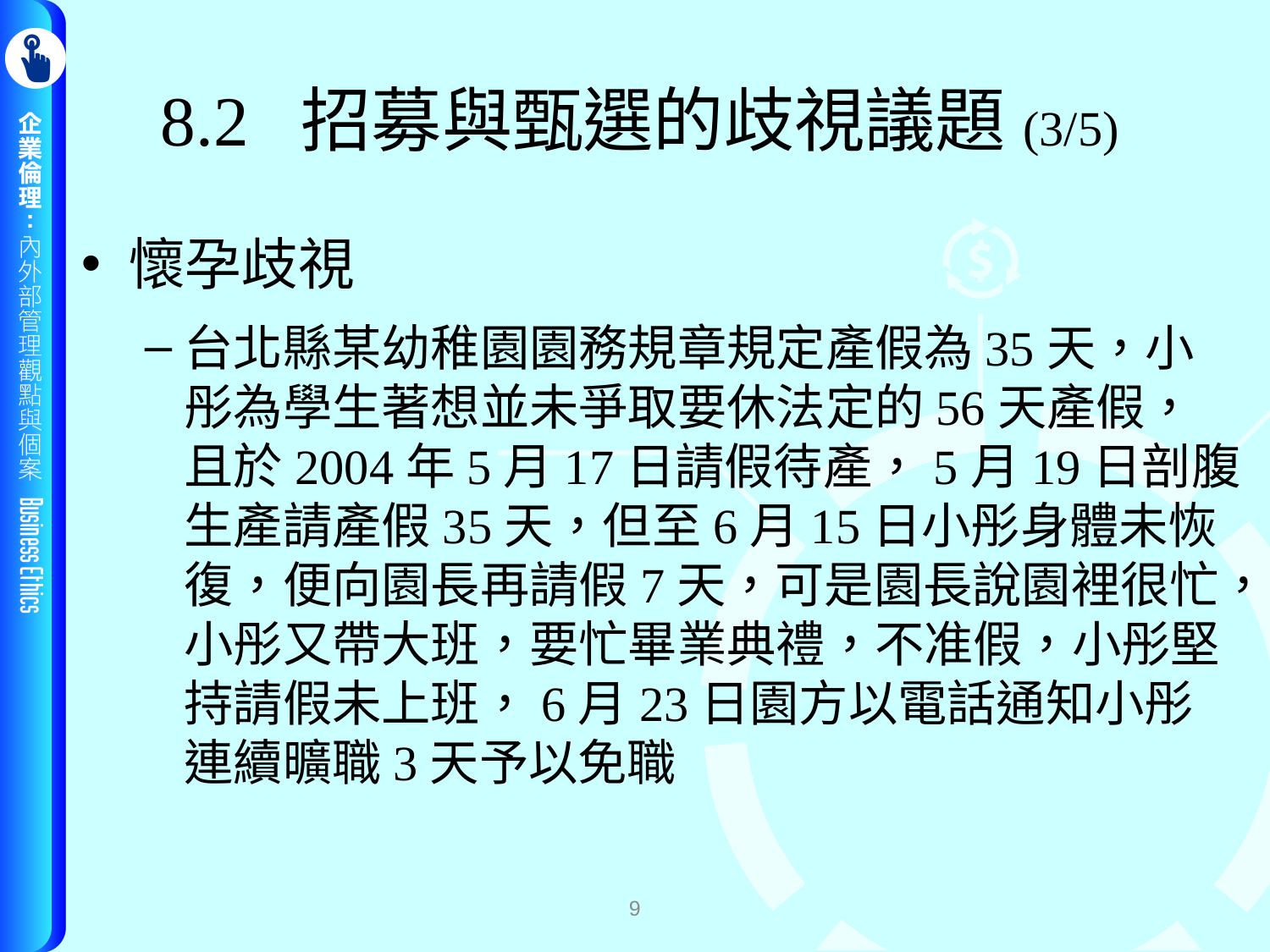

# 8.2  招募與甄選的歧視議題(3/5)
懷孕歧視
台北縣某幼稚園園務規章規定產假為35天，小彤為學生著想並未爭取要休法定的56天產假，且於2004年5月17日請假待產，5月19日剖腹生產請產假35天，但至6月15日小彤身體未恢復，便向園長再請假7天，可是園長說園裡很忙，小彤又帶大班，要忙畢業典禮，不准假，小彤堅持請假未上班，6月23日園方以電話通知小彤連續曠職3天予以免職
9